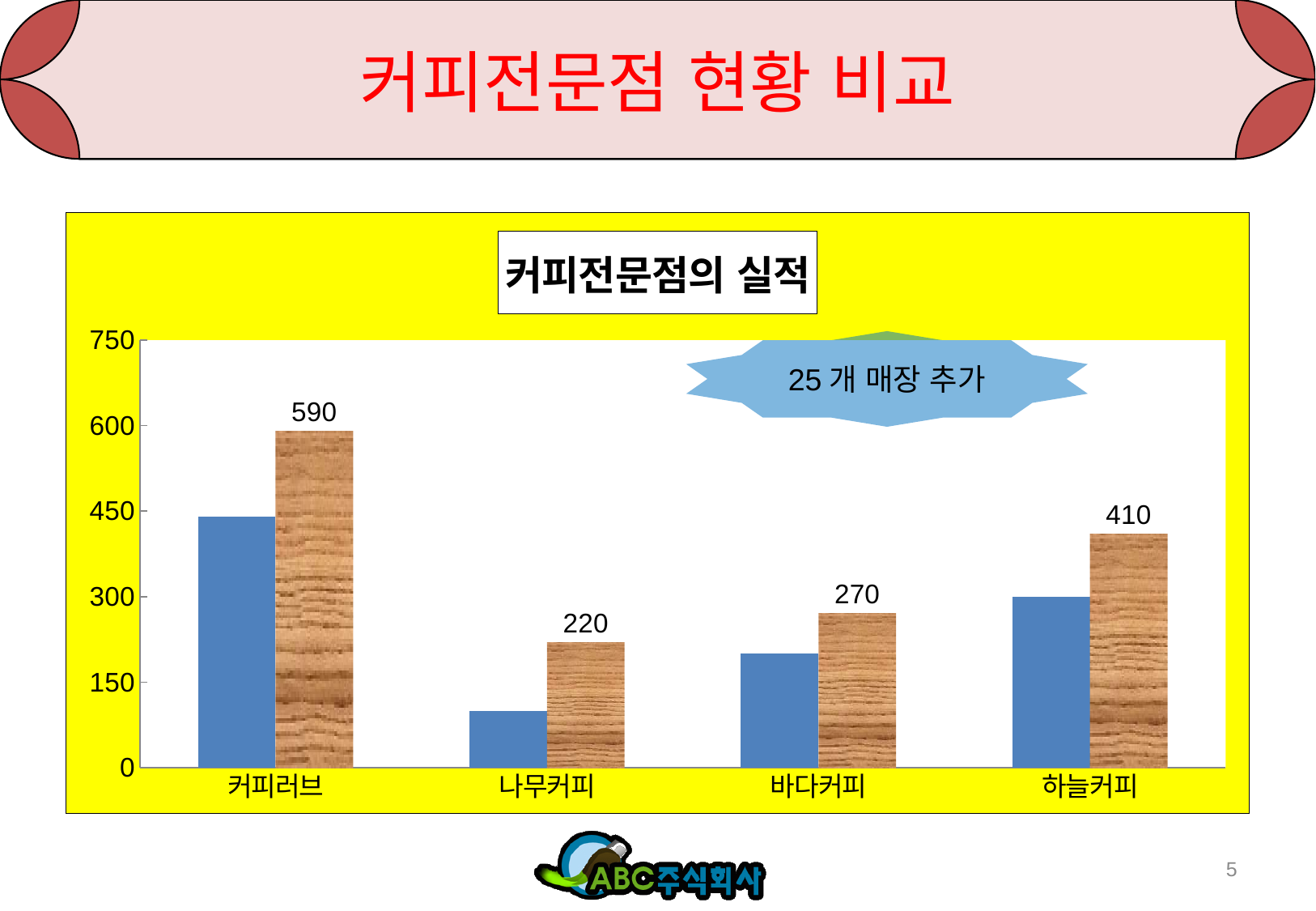

# 커피전문점 현황 비교

### Chart: 커피전문점의 실적

| Category | 2018실적 | 2019실적 |
|---|---|---|
| 커피러브 | 440.0 | 590.0 |
| 나무커피 | 100.0 | 220.0 |
| 바다커피 | 200.0 | 270.0 |
| 하늘커피 | 300.0 | 410.0 |
25개 매장 추가
5